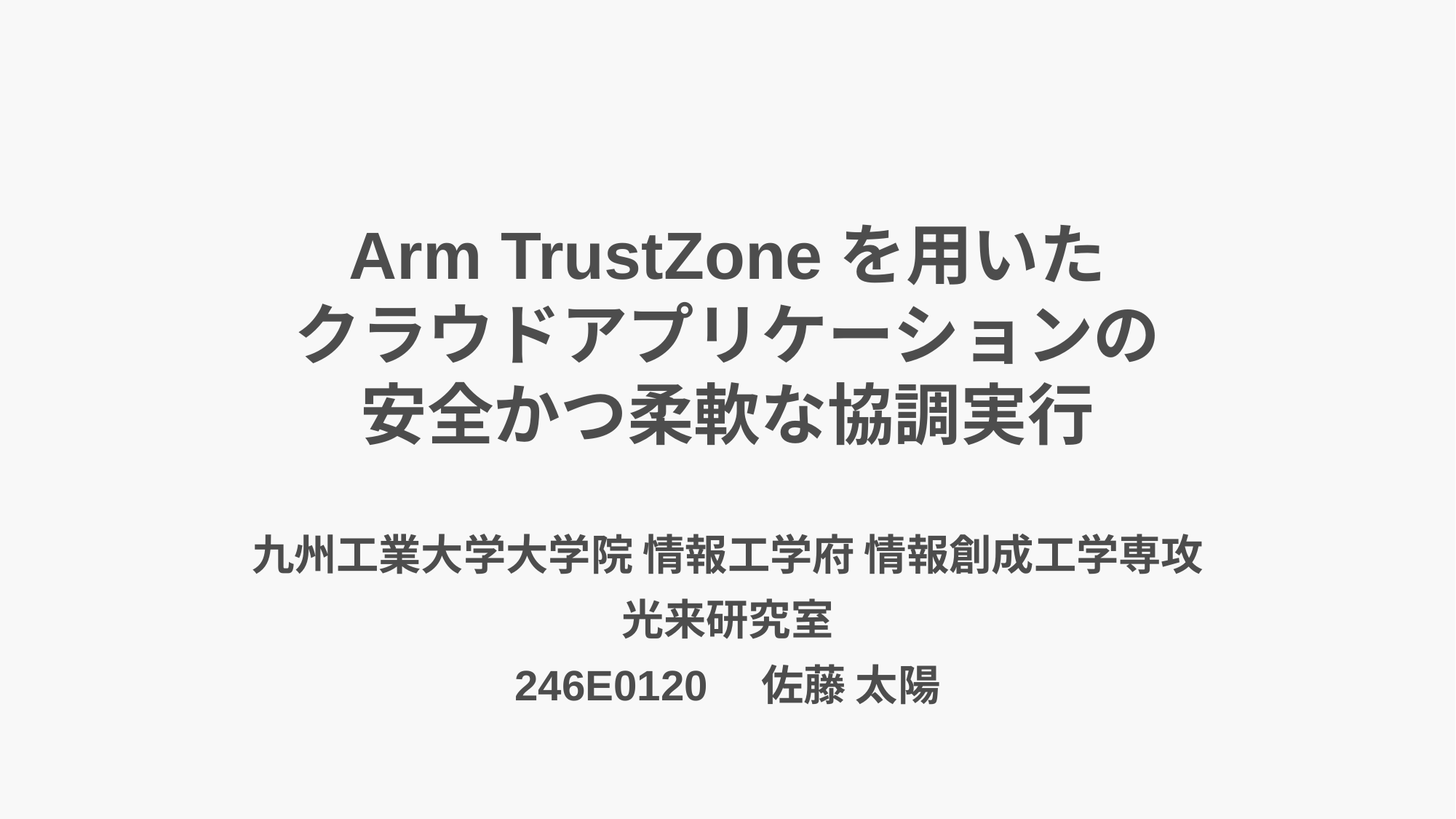

# Arm TrustZoneを用いた クラウドアプリケーションの 安全かつ柔軟な協調実行
九州工業大学大学院 情報工学府 情報創成工学専攻
光来研究室
246E0120　佐藤 太陽